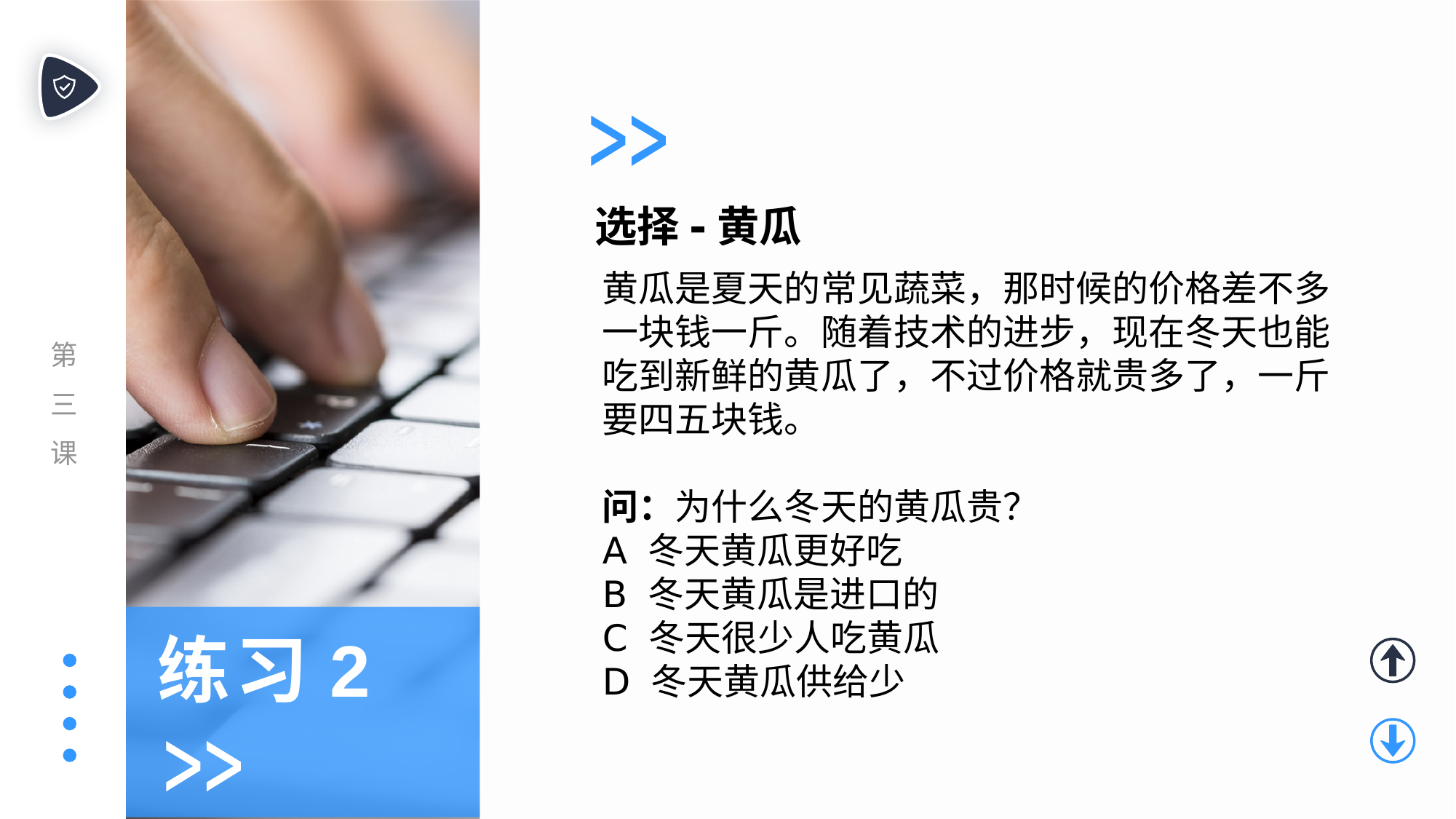

选择-黄瓜

黄瓜是夏天的常见蔬菜，那时候的价格差不多一块钱一斤。随着技术的进步，现在冬天也能吃到新鲜的黄瓜了，不过价格就贵多了，一斤要四五块钱。

问：为什么冬天的黄瓜贵？
A 冬天黄瓜更好吃
B 冬天黄瓜是进口的
C 冬天很少人吃黄瓜
D 冬天黄瓜供给少

练习2